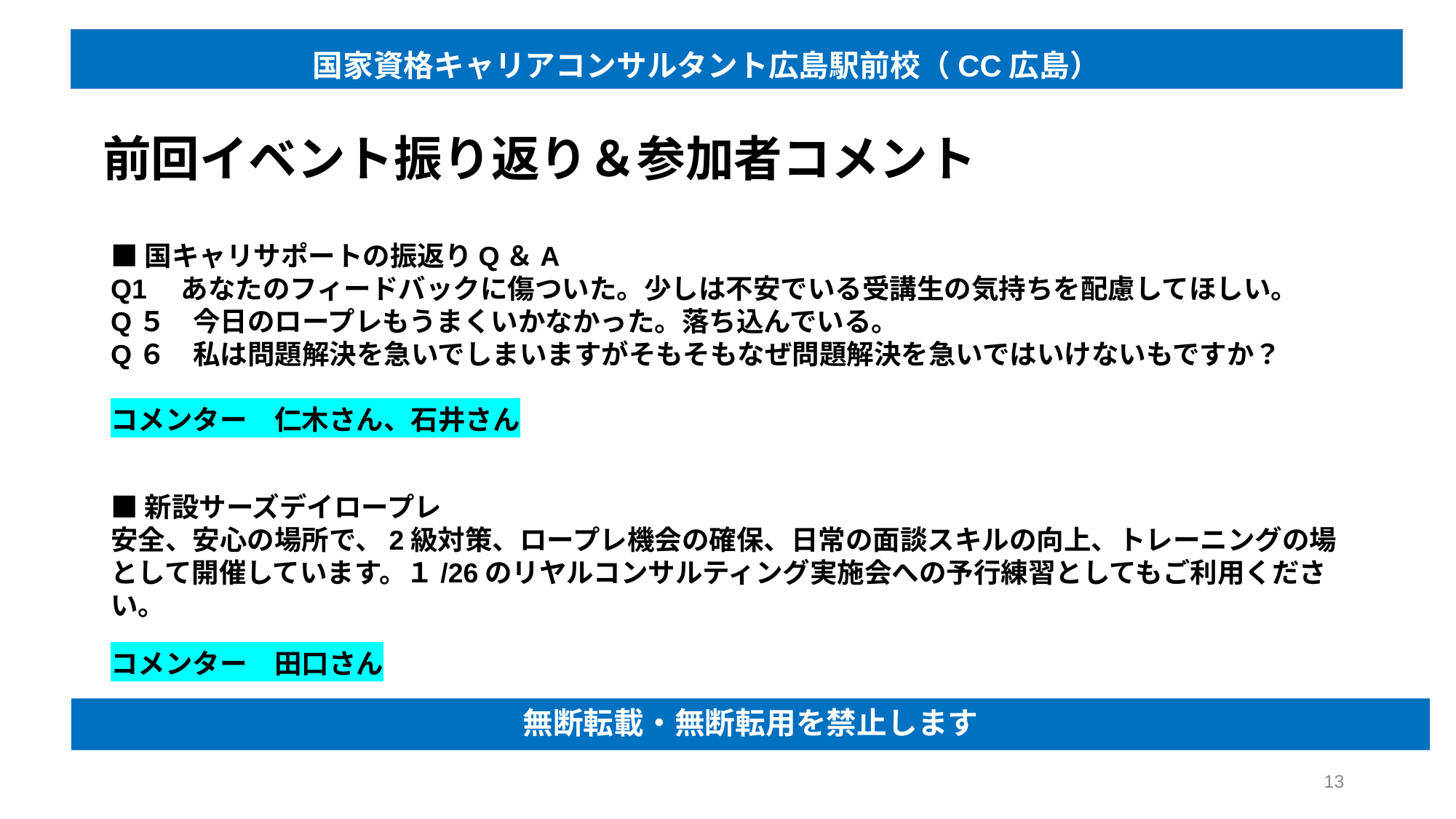

国家資格キャリアコンサルタント広島駅前校（CC広島）
# 前回イベント振り返り＆参加者コメント

■国キャリサポートの振返りQ＆A
Q1　あなたのフィードバックに傷ついた。少しは不安でいる受講生の気持ちを配慮してほしい。
Q５　今日のロープレもうまくいかなかった。落ち込んでいる。
Q６　私は問題解決を急いでしまいますがそもそもなぜ問題解決を急いではいけないもですか？

コメンター　仁木さん、石井さん

■新設サーズデイロープレ
安全、安心の場所で、2級対策、ロープレ機会の確保、日常の面談スキルの向上、トレーニングの場として開催しています。１/26のリヤルコンサルティング実施会への予行練習としてもご利用ください。

コメンター　田口さん
無断転載・無断転用を禁止します
13